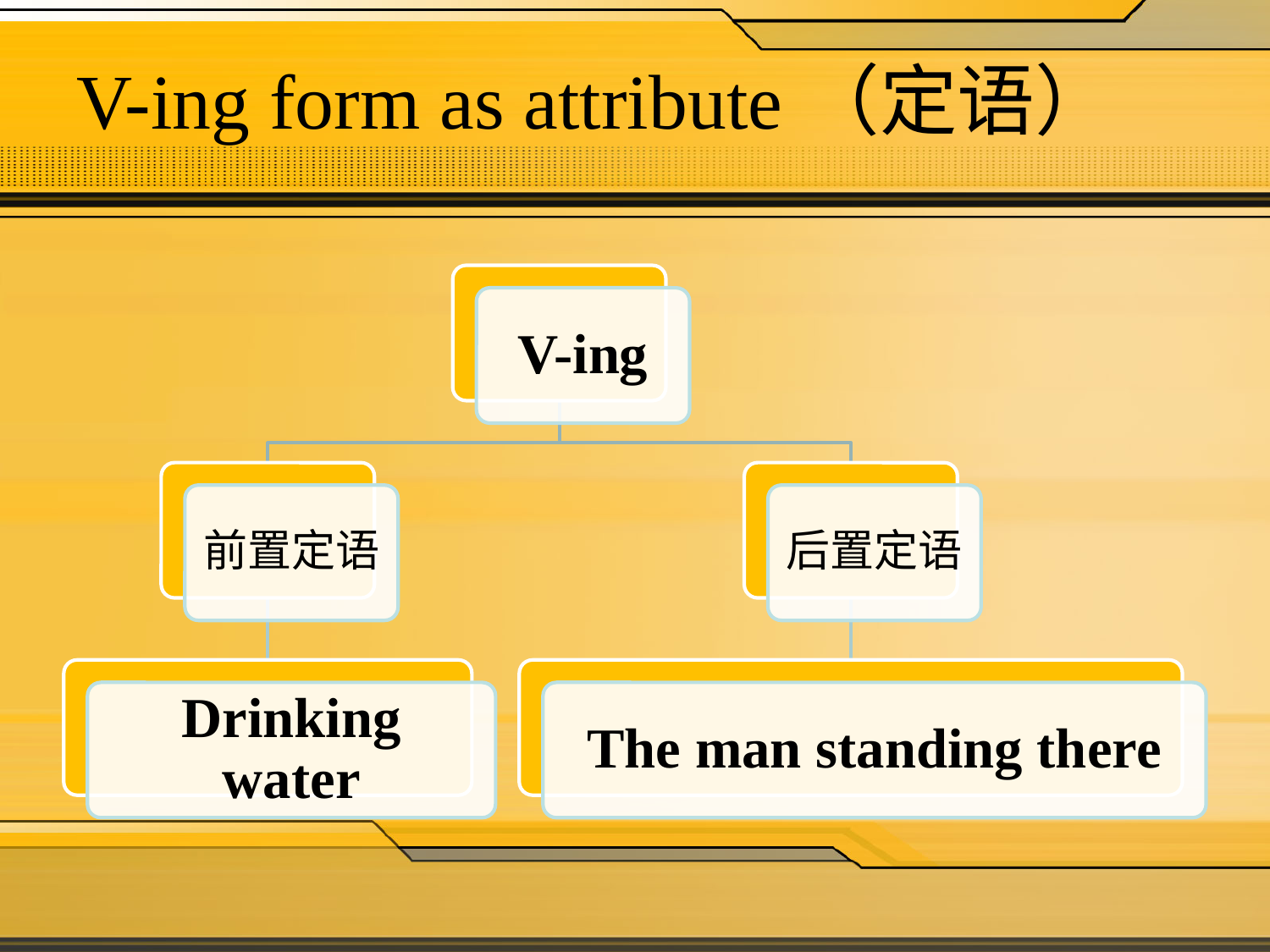

# V-ing form as attribute（定语）
V-ing
前置定语
Drinking water
后置定语
The man standing there